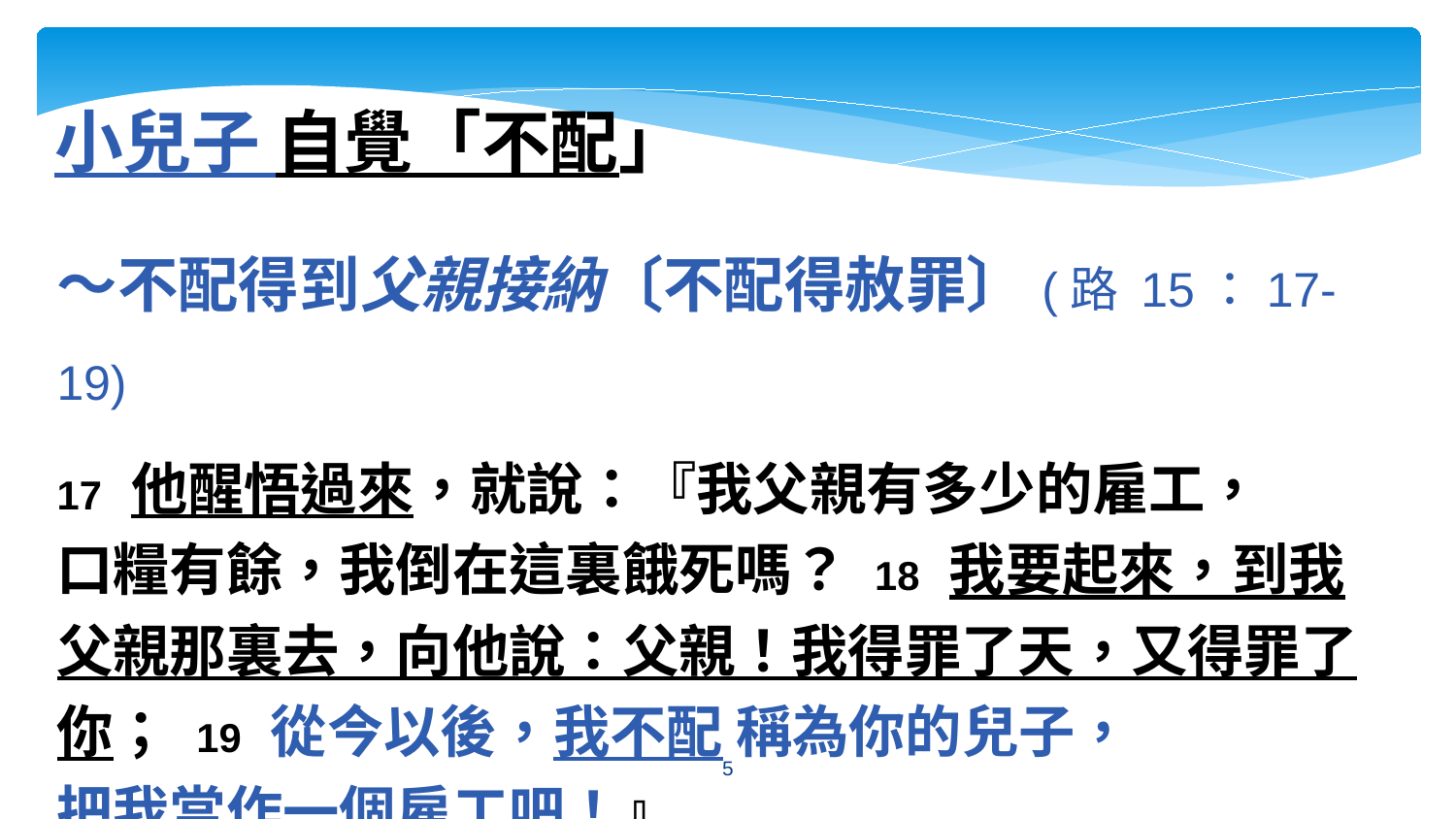

小兒子 自覺「不配」
～不配得到父親接納〔不配得赦罪〕(路 15：17-19)

17 他醒悟過來，就說：『我父親有多少的雇工，
口糧有餘，我倒在這裏餓死嗎？ 18 我要起來，到我父親那裏去，向他說：父親！我得罪了天，又得罪了你； 19 從今以後，我不配 稱為你的兒子，
把我當作一個雇工吧！』
5